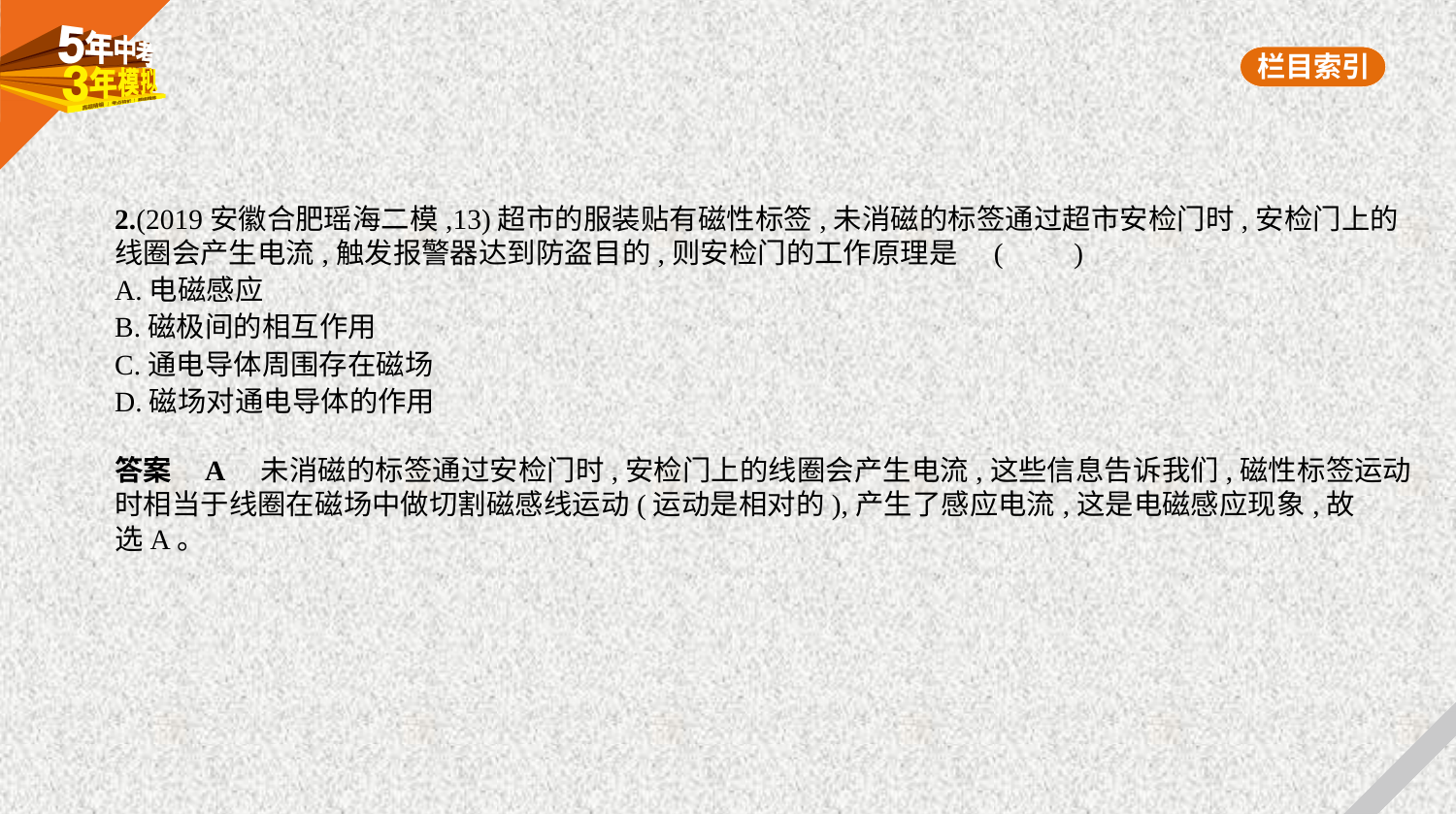

2.(2019安徽合肥瑶海二模,13)超市的服装贴有磁性标签,未消磁的标签通过超市安检门时,安检门上的
线圈会产生电流,触发报警器达到防盗目的,则安检门的工作原理是 (　　)
A.电磁感应
B.磁极间的相互作用
C.通电导体周围存在磁场
D.磁场对通电导体的作用
答案    A　未消磁的标签通过安检门时,安检门上的线圈会产生电流,这些信息告诉我们,磁性标签运动
时相当于线圈在磁场中做切割磁感线运动(运动是相对的),产生了感应电流,这是电磁感应现象,故
选A。